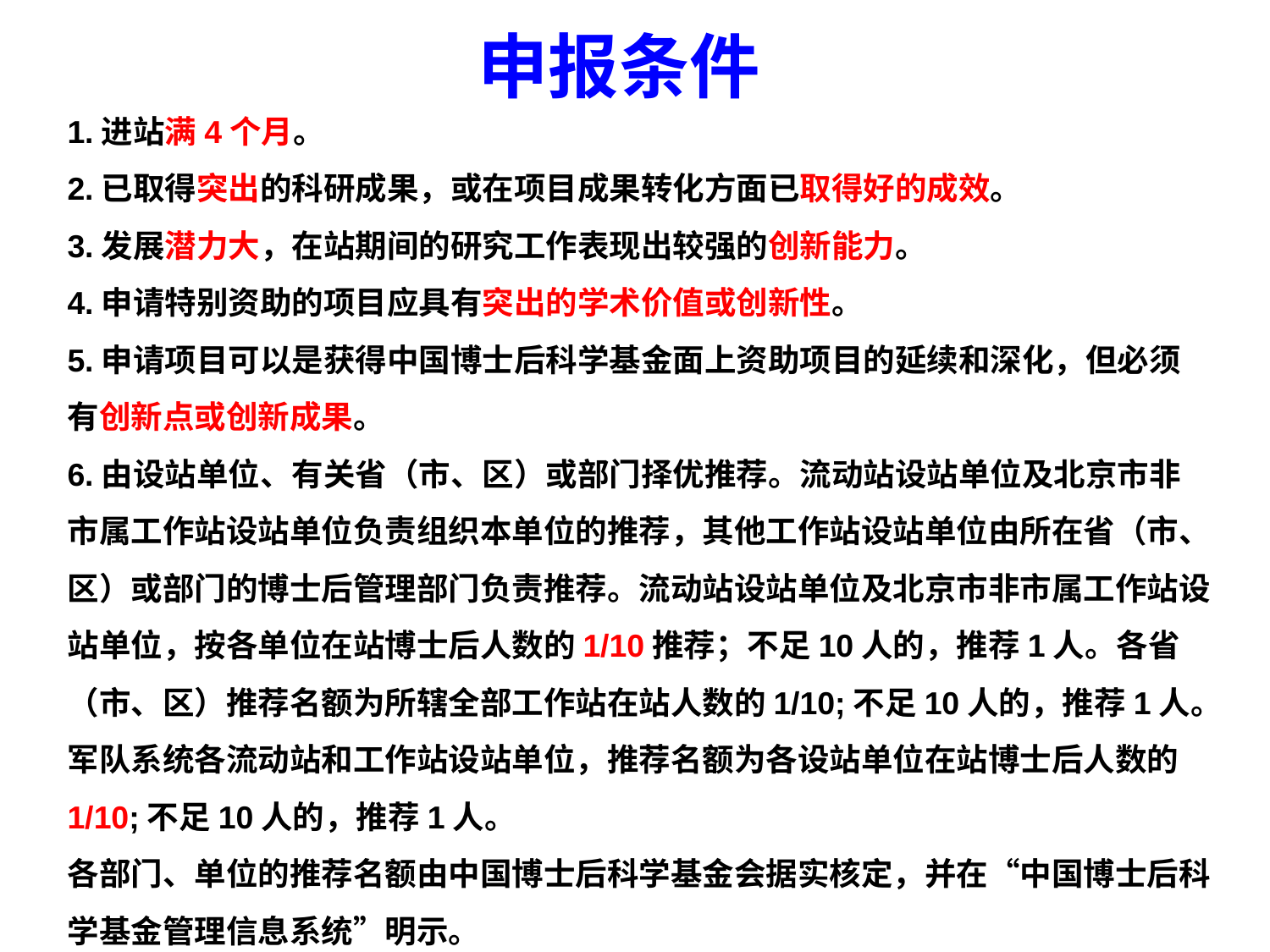

申报条件
1.进站满4个月。
2.已取得突出的科研成果，或在项目成果转化方面已取得好的成效。
3.发展潜力大，在站期间的研究工作表现出较强的创新能力。
4.申请特别资助的项目应具有突出的学术价值或创新性。
5.申请项目可以是获得中国博士后科学基金面上资助项目的延续和深化，但必须有创新点或创新成果。
6.由设站单位、有关省（市、区）或部门择优推荐。流动站设站单位及北京市非市属工作站设站单位负责组织本单位的推荐，其他工作站设站单位由所在省（市、区）或部门的博士后管理部门负责推荐。流动站设站单位及北京市非市属工作站设站单位，按各单位在站博士后人数的1/10推荐；不足10人的，推荐1人。各省（市、区）推荐名额为所辖全部工作站在站人数的1/10;不足10人的，推荐1人。军队系统各流动站和工作站设站单位，推荐名额为各设站单位在站博士后人数的1/10;不足10人的，推荐1人。
各部门、单位的推荐名额由中国博士后科学基金会据实核定，并在“中国博士后科学基金管理信息系统”明示。